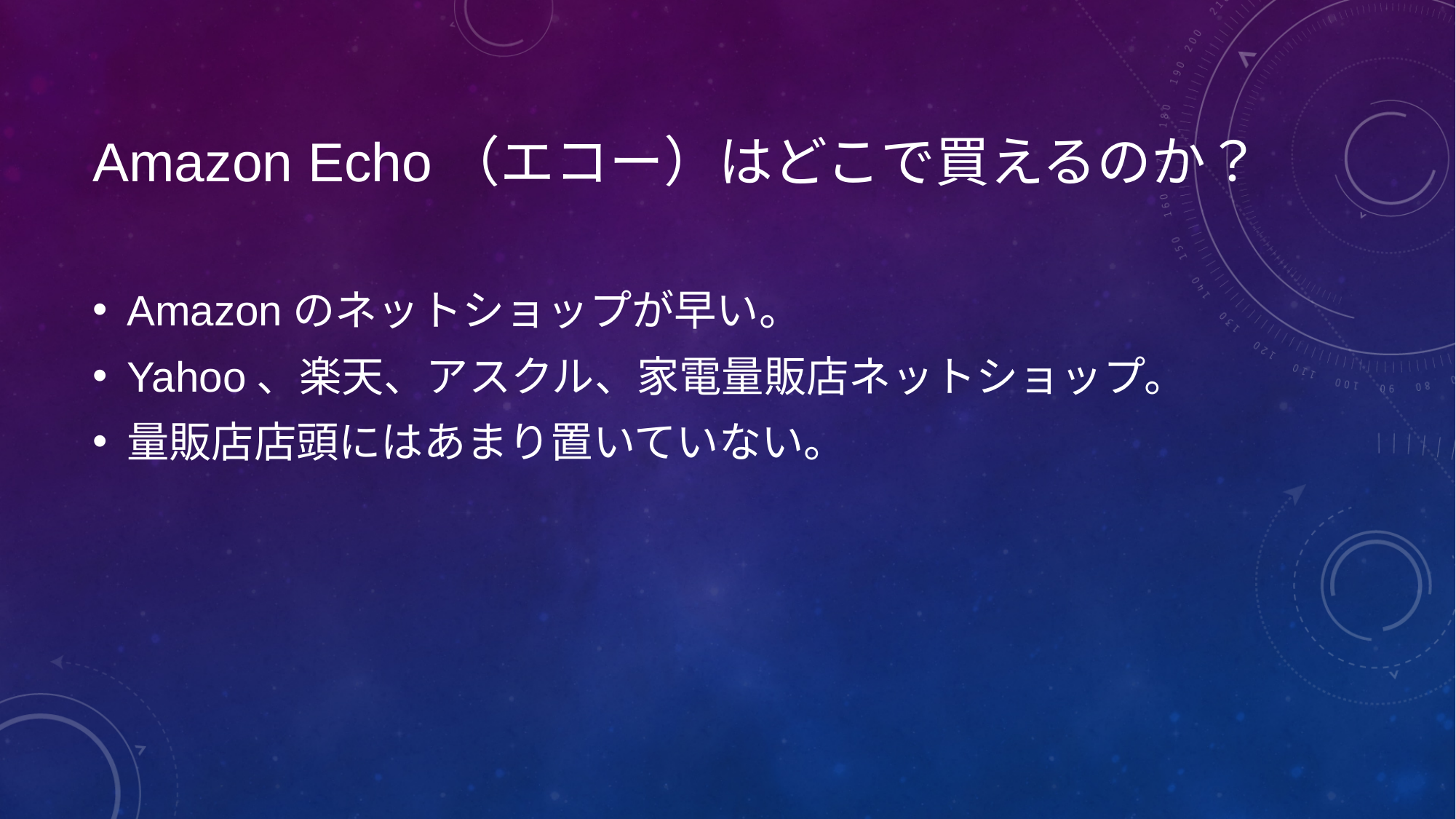

# Amazon Echo（エコー）はどこで買えるのか？
Amazonのネットショップが早い。
Yahoo、楽天、アスクル、家電量販店ネットショップ。
量販店店頭にはあまり置いていない。